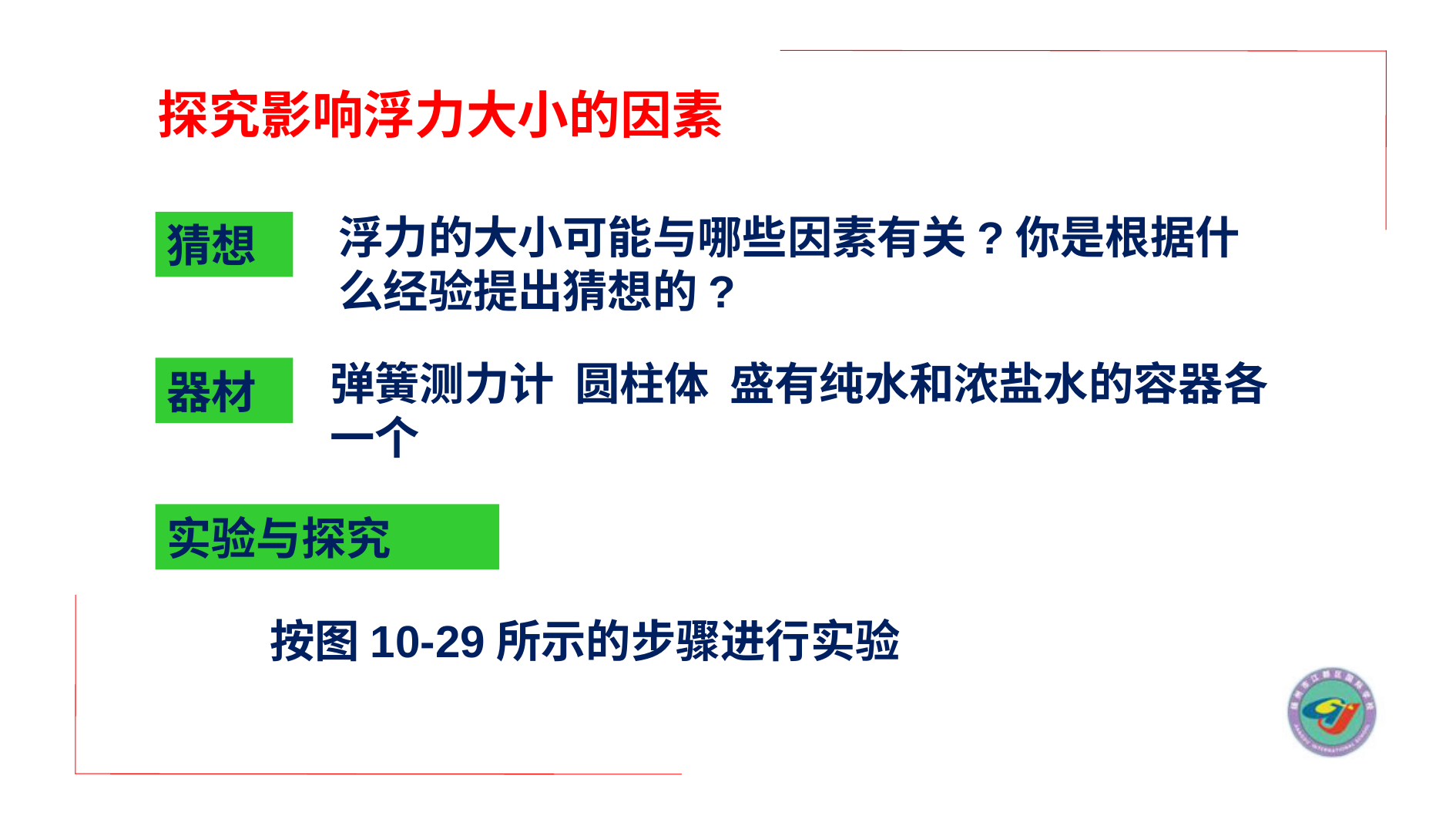

探究影响浮力大小的因素
浮力的大小可能与哪些因素有关?你是根据什么经验提出猜想的?
猜想
弹簧测力计  圆柱体  盛有纯水和浓盐水的容器各一个
器材
实验与探究
按图10-29所示的步骤进行实验